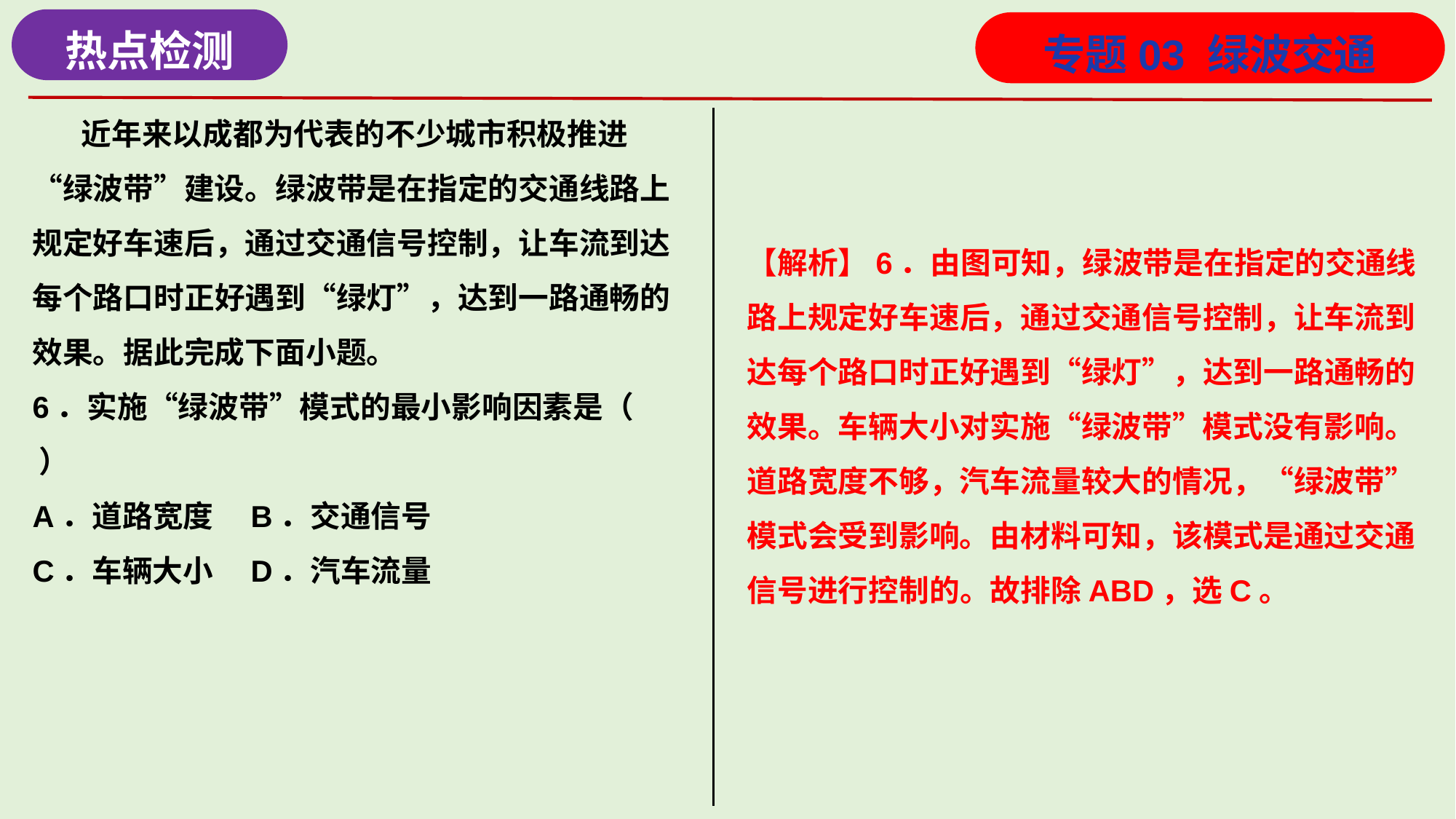

热点检测
专题03 绿波交通
      近年来以成都为代表的不少城市积极推进“绿波带”建设。绿波带是在指定的交通线路上规定好车速后，通过交通信号控制，让车流到达每个路口时正好遇到“绿灯”，达到一路通畅的效果。据此完成下面小题。
6．实施“绿波带”模式的最小影响因素是（   ）
A．道路宽度	B．交通信号
C．车辆大小	D．汽车流量

【解析】6．由图可知，绿波带是在指定的交通线路上规定好车速后，通过交通信号控制，让车流到达每个路口时正好遇到“绿灯”，达到一路通畅的效果。车辆大小对实施“绿波带”模式没有影响。道路宽度不够，汽车流量较大的情况，“绿波带”模式会受到影响。由材料可知，该模式是通过交通信号进行控制的。故排除ABD，选C。